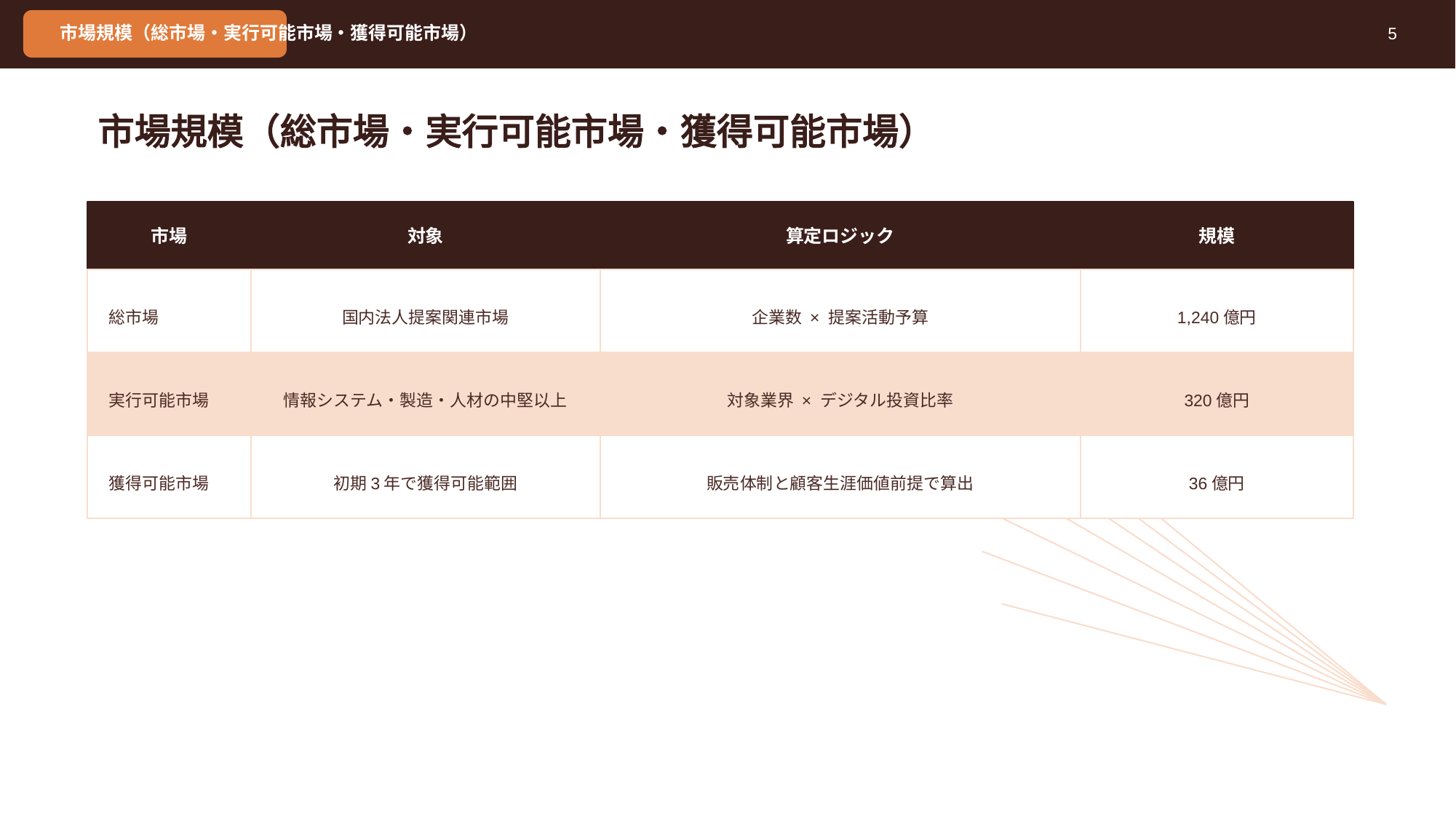

市場規模（総市場・実行可能市場・獲得可能市場）
5
市場規模（総市場・実行可能市場・獲得可能市場）

市場
対象
算定ロジック
規模

総市場
国内法人提案関連市場
企業数 × 提案活動予算
1,240億円

実行可能市場
情報システム・製造・人材の中堅以上
対象業界 × デジタル投資比率
320億円

獲得可能市場
初期3年で獲得可能範囲
販売体制と顧客生涯価値前提で算出
36億円